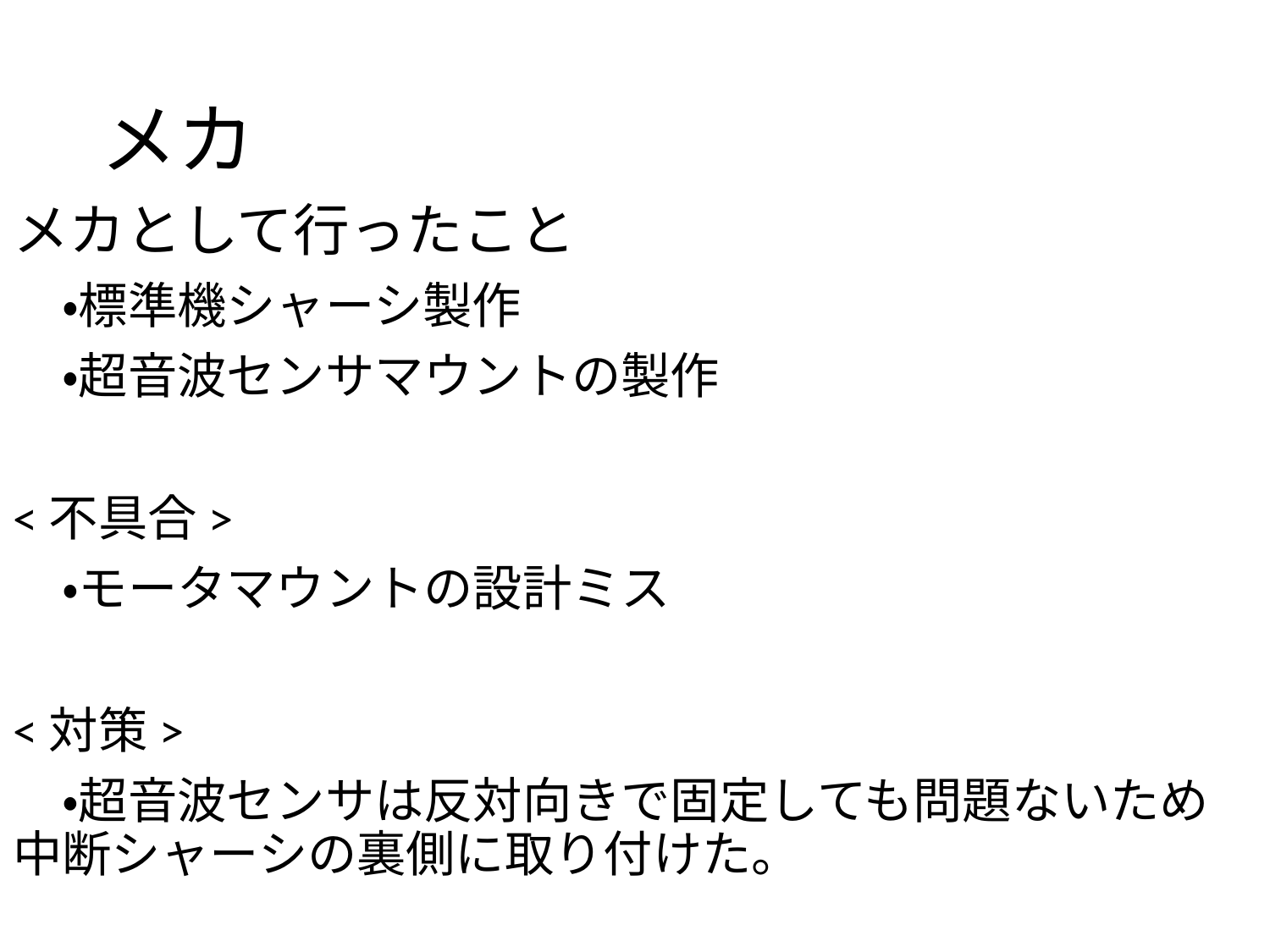

# メカ
メカとして行ったこと
　・標準機シャーシ製作
　・超音波センサマウントの製作

<不具合>
　・モータマウントの設計ミス

<対策>
　・超音波センサは反対向きで固定しても問題ないため中断シャーシの裏側に取り付けた。